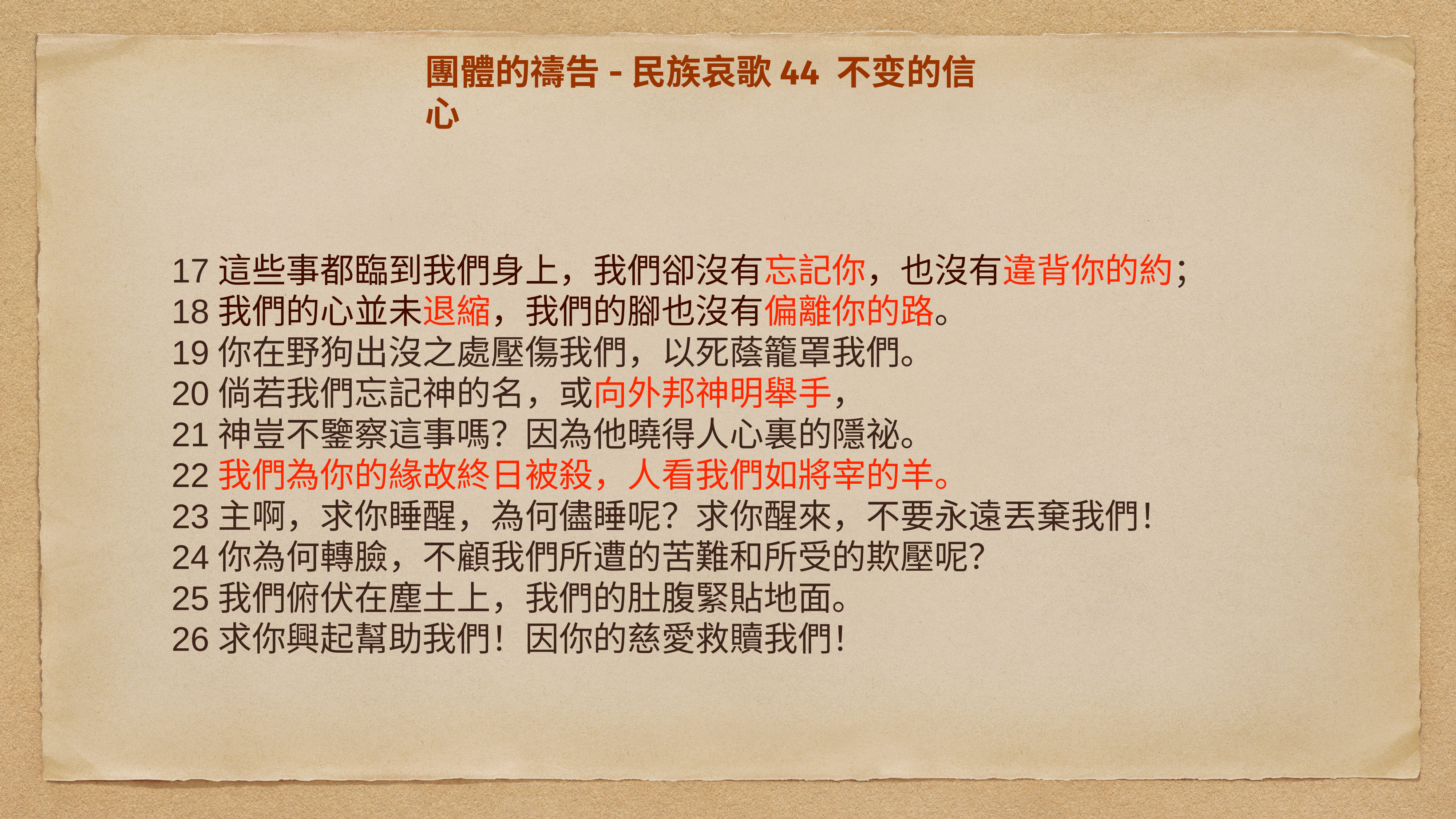

# 團體的禱告-民族哀歌44 不变的信心
17這些事都臨到我們身上，我們卻沒有忘記你，也沒有違背你的約；
18我們的心並未退縮，我們的腳也沒有偏離你的路。
19你在野狗出沒之處壓傷我們，以死蔭籠罩我們。
20倘若我們忘記神的名，或向外邦神明舉手，
21神豈不鑒察這事嗎？因為他曉得人心裏的隱祕。
22我們為你的緣故終日被殺，人看我們如將宰的羊。
23主啊，求你睡醒，為何儘睡呢？求你醒來，不要永遠丟棄我們！
24你為何轉臉，不顧我們所遭的苦難和所受的欺壓呢？
25我們俯伏在塵土上，我們的肚腹緊貼地面。
26求你興起幫助我們！因你的慈愛救贖我們！